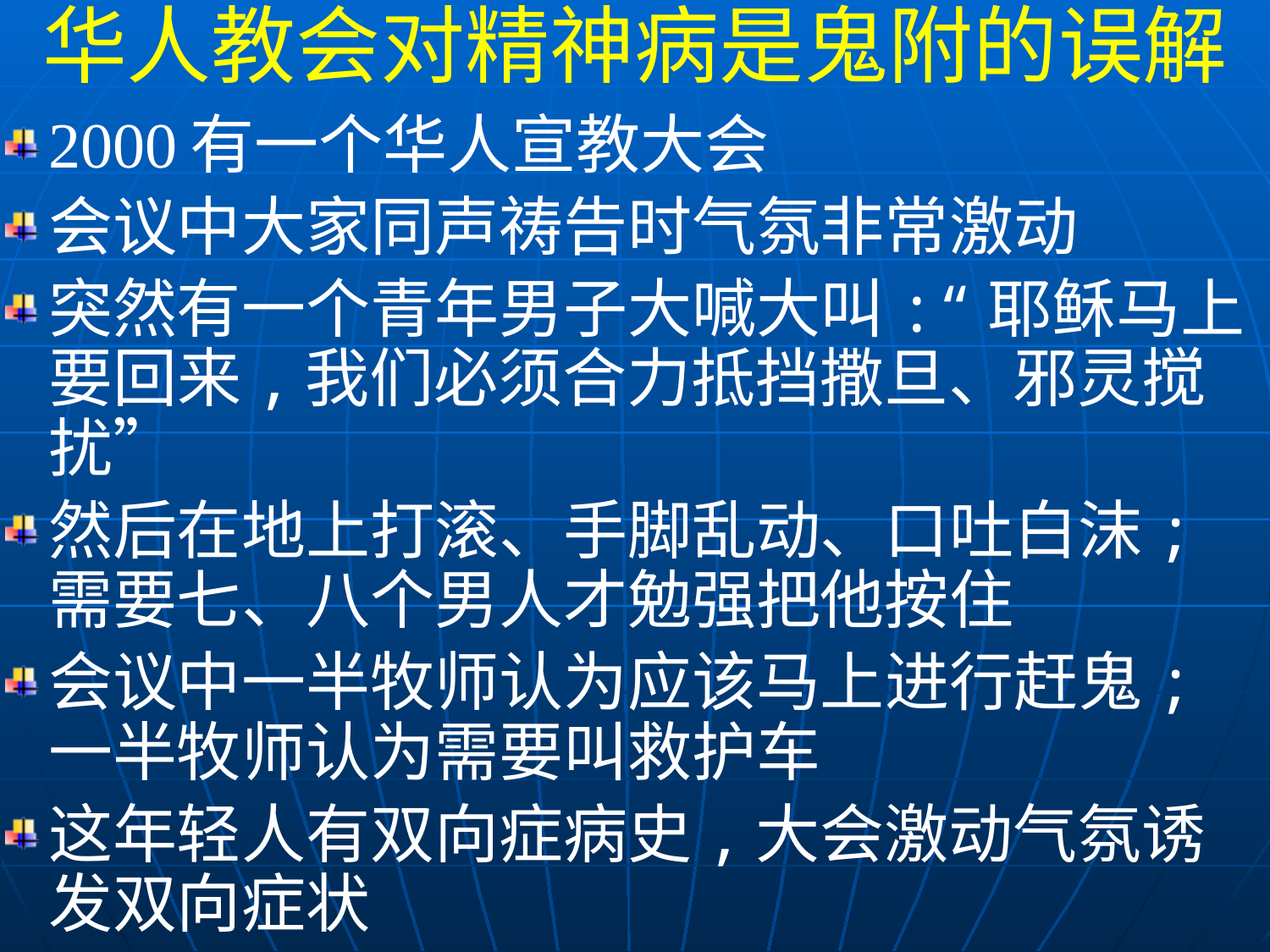

华人教会对精神病是鬼附的误解
2000有一个华人宣教大会
会议中大家同声祷告时气氛非常激动
突然有一个青年男子大喊大叫:“耶稣马上要回来,我们必须合力抵挡撒旦、邪灵搅扰”
然后在地上打滚、手脚乱动、口吐白沫;需要七、八个男人才勉强把他按住
会议中一半牧师认为应该马上进行赶鬼;一半牧师认为需要叫救护车
这年轻人有双向症病史,大会激动气氛诱发双向症状